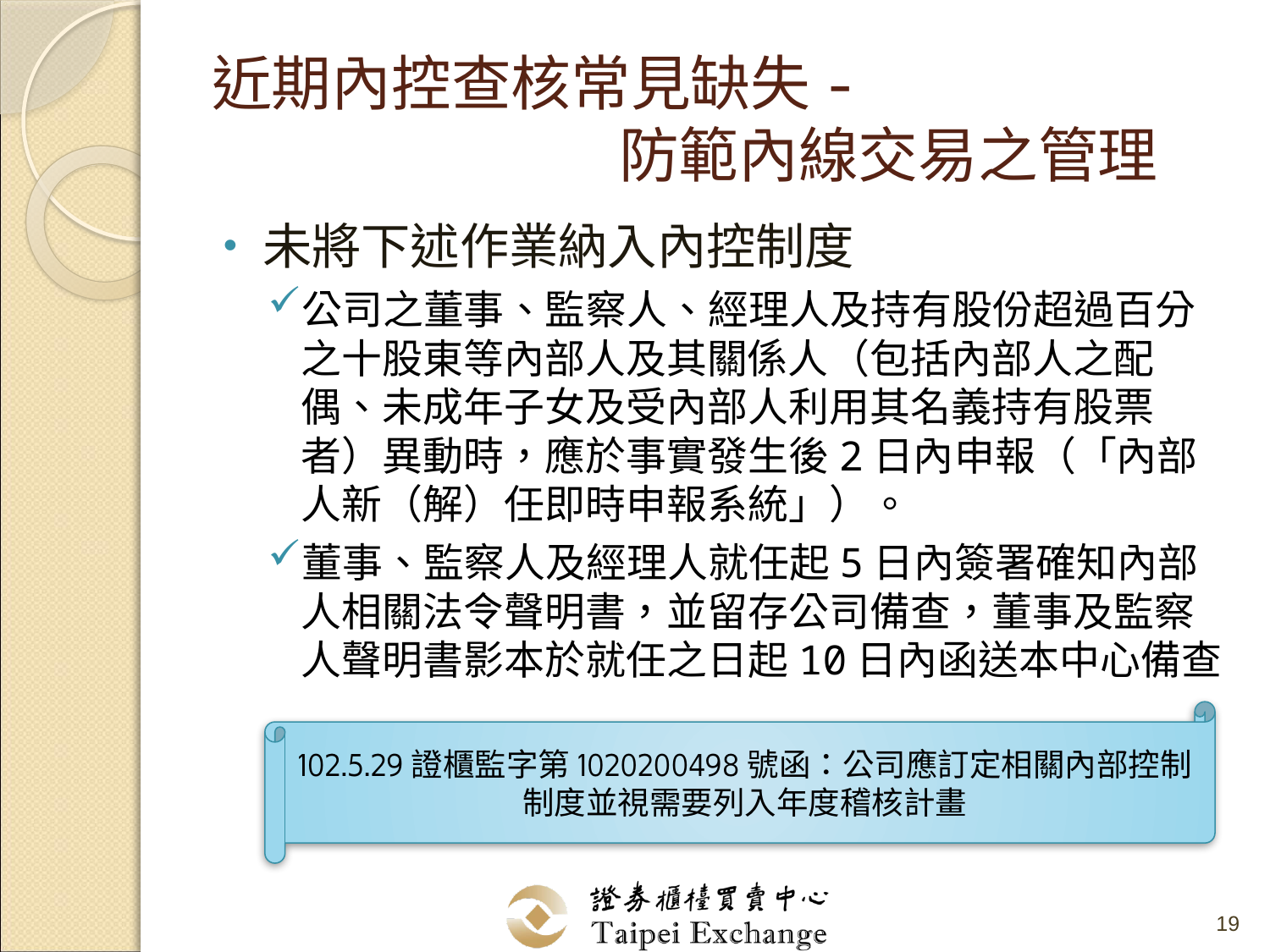

# 近期內控查核常見缺失- 防範內線交易之管理
未將下述作業納入內控制度
公司之董事、監察人、經理人及持有股份超過百分之十股東等內部人及其關係人（包括內部人之配偶、未成年子女及受內部人利用其名義持有股票者）異動時，應於事實發生後2日內申報（「內部人新（解）任即時申報系統」）。
董事、監察人及經理人就任起5日內簽署確知內部人相關法令聲明書，並留存公司備查，董事及監察人聲明書影本於就任之日起10日內函送本中心備查
102.5.29證櫃監字第1020200498號函：公司應訂定相關內部控制制度並視需要列入年度稽核計畫
19